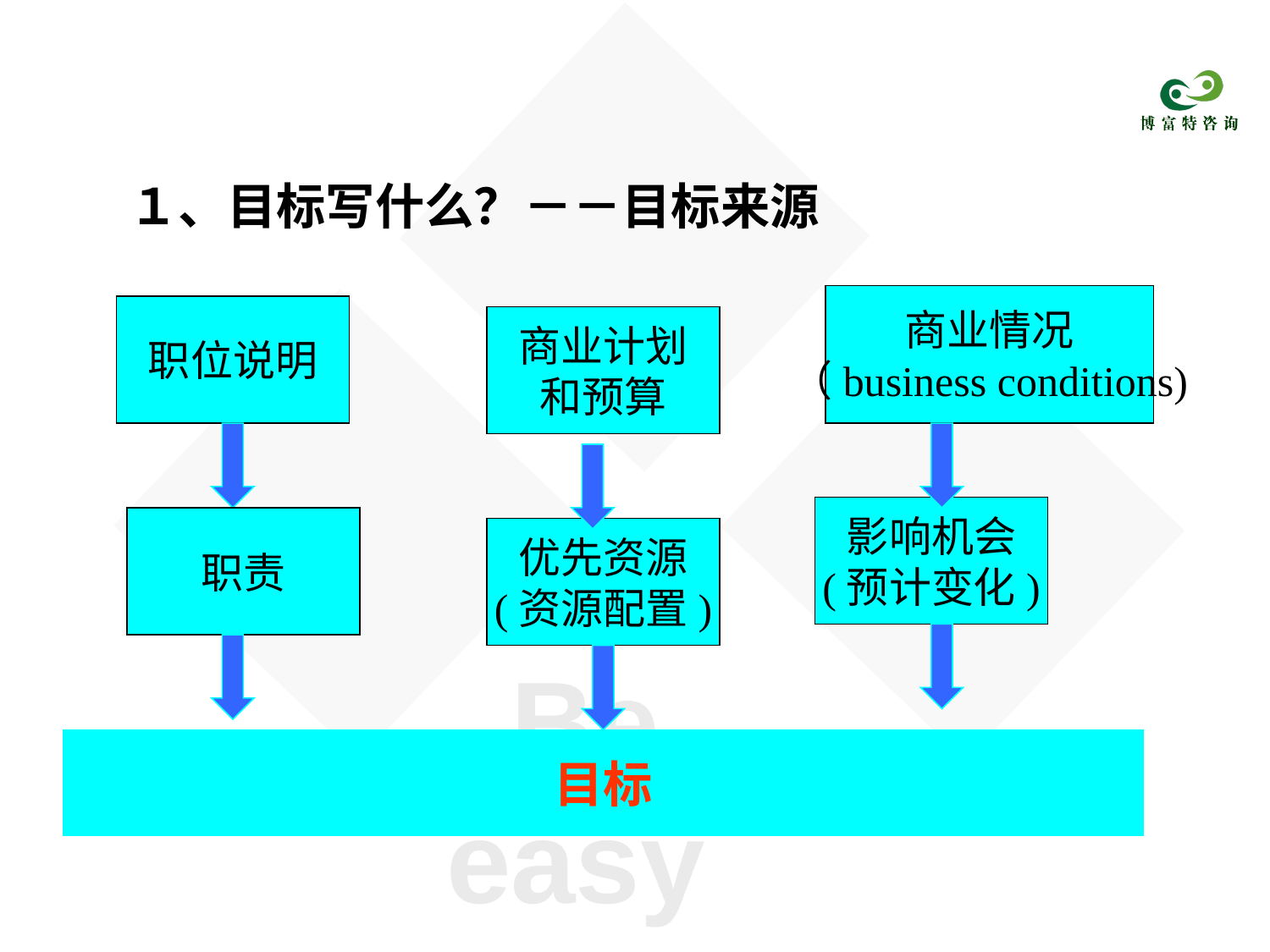

１、目标写什么？－－目标来源
商业情况
（business conditions)
职位说明
商业计划
和预算

影响机会
(预计变化)
职责
优先资源
(资源配置)

目标